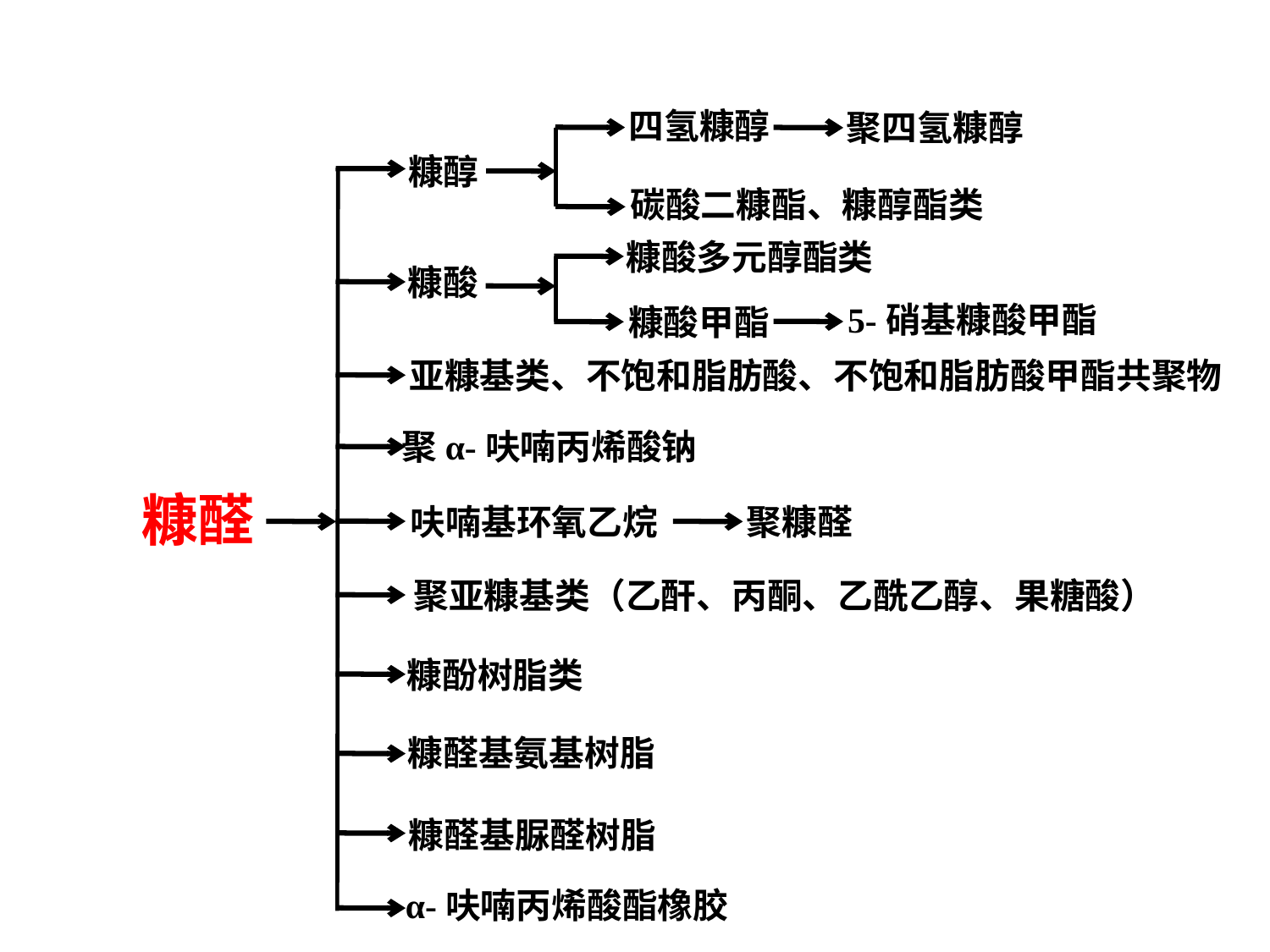

四氢糠醇
聚四氢糠醇
糠醇
碳酸二糠酯、糠醇酯类
糠酸多元醇酯类
糠酸
5-硝基糠酸甲酯
糠酸甲酯
亚糠基类、不饱和脂肪酸、不饱和脂肪酸甲酯共聚物
聚α-呋喃丙烯酸钠
糠醛
聚糠醛

呋喃基环氧乙烷
聚亚糠基类（乙酐、丙酮、乙酰乙醇、果糖酸）
糠酚树脂类
糠醛基氨基树脂
糠醛基脲醛树脂
α-呋喃丙烯酸酯橡胶